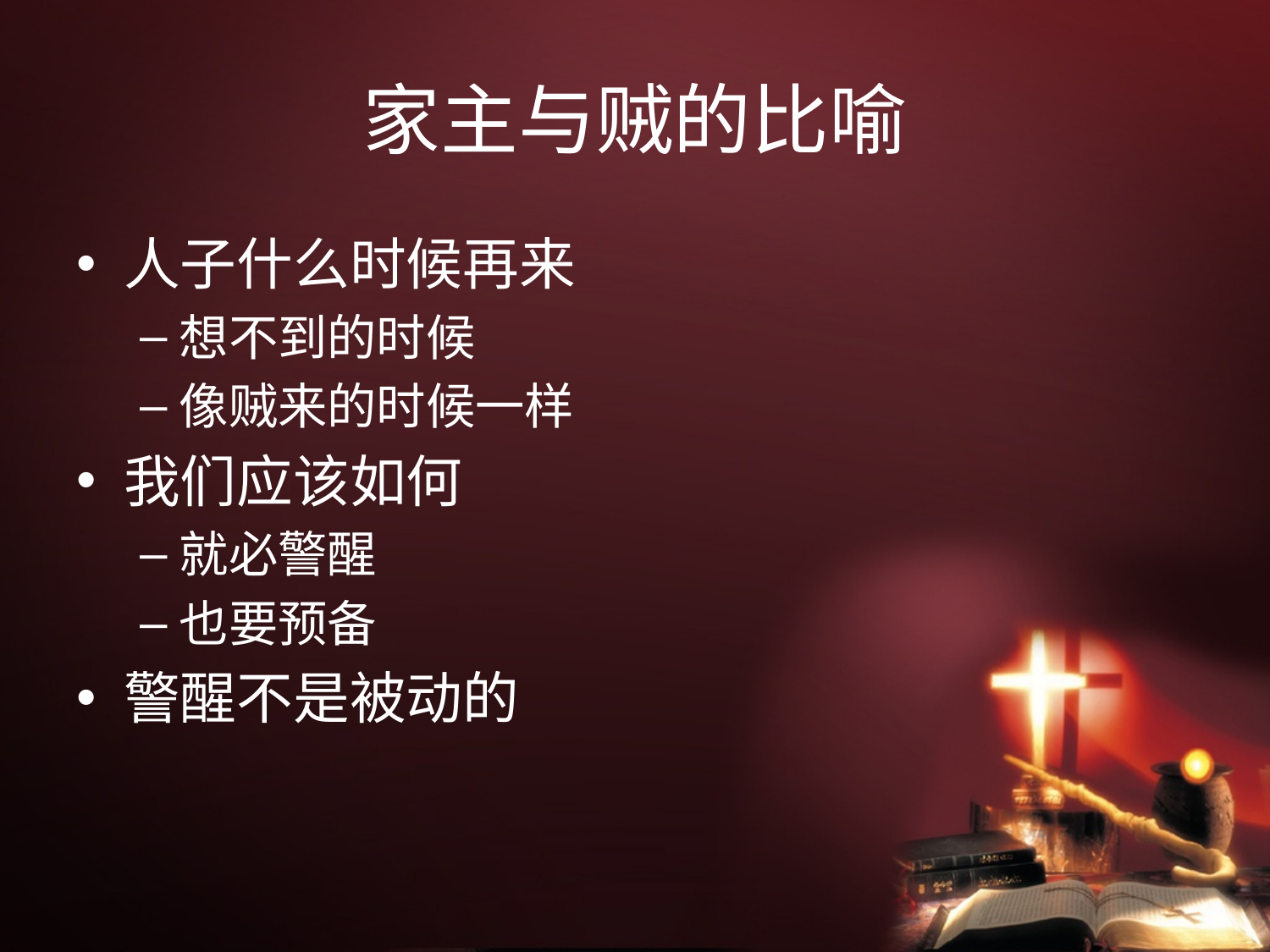

# 家主与贼的比喻
人子什么时候再来
想不到的时候
像贼来的时候一样
我们应该如何
就必警醒
也要预备
警醒不是被动的